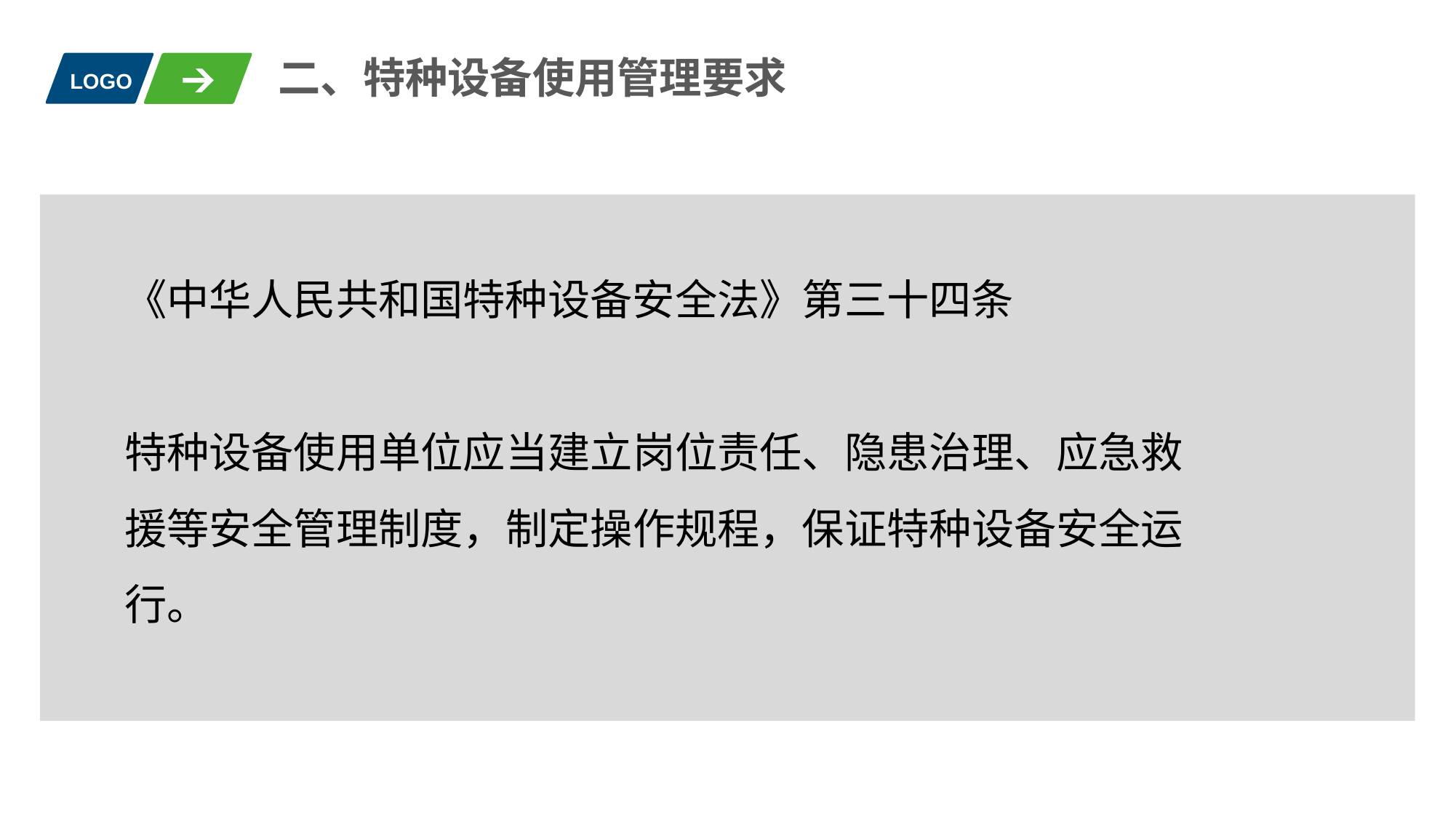

二、特种设备使用管理要求

LOGO

《中华人民共和国特种设备安全法》第三十四条

特种设备使用单位应当建立岗位责任、隐患治理、应急救援等安全管理制度，制定操作规程，保证特种设备安全运行。